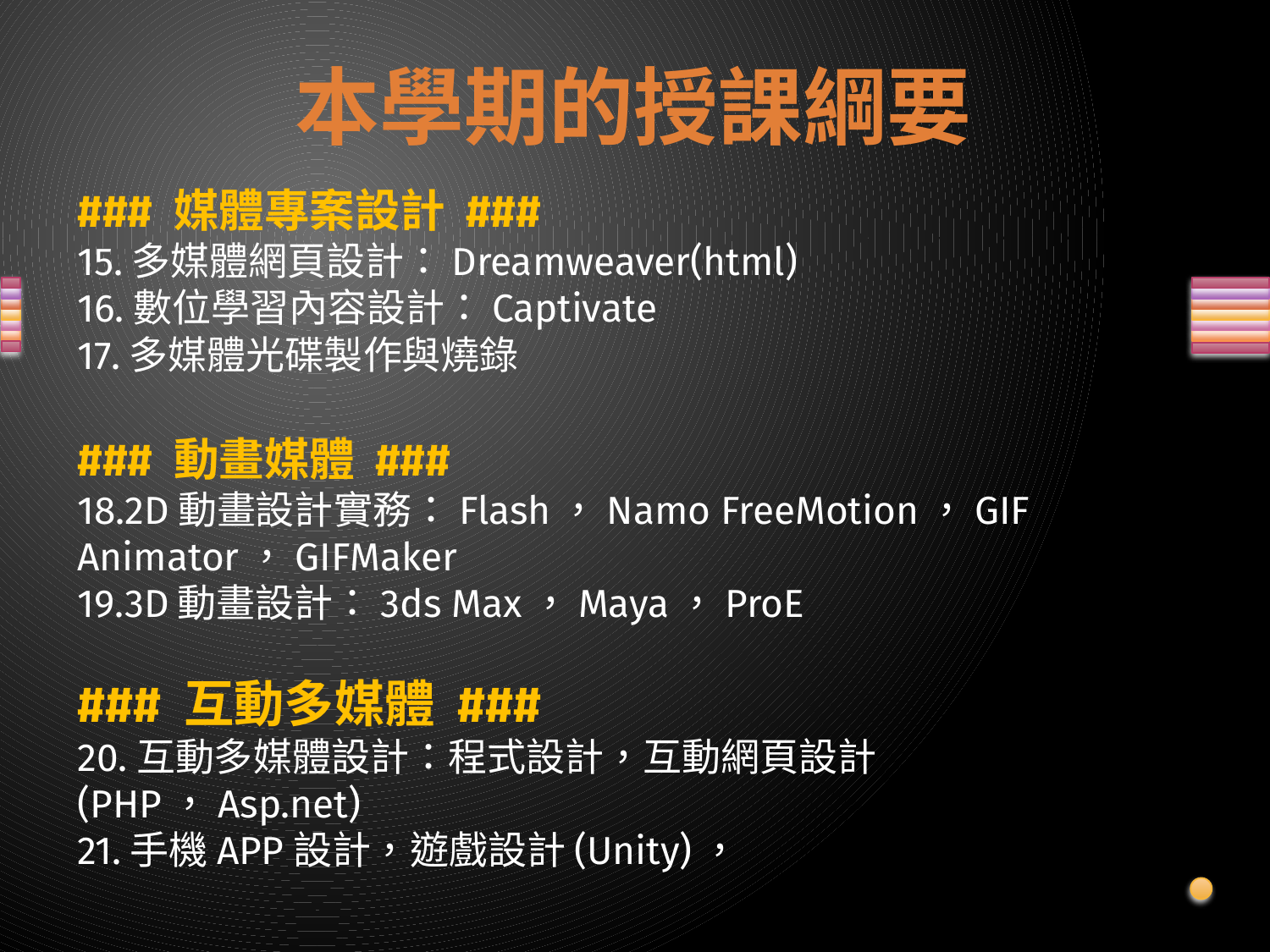

# 本學期的授課綱要
### 媒體專案設計 ###
15.多媒體網頁設計：Dreamweaver(html)
16.數位學習內容設計：Captivate
17.多媒體光碟製作與燒錄

### 動畫媒體 ###
18.2D動畫設計實務：Flash，Namo FreeMotion，GIF Animator，GIFMaker
19.3D動畫設計：3ds Max，Maya，ProE

### 互動多媒體 ###
20.互動多媒體設計：程式設計，互動網頁設計(PHP，Asp.net)
21.手機APP設計，遊戲設計(Unity)，